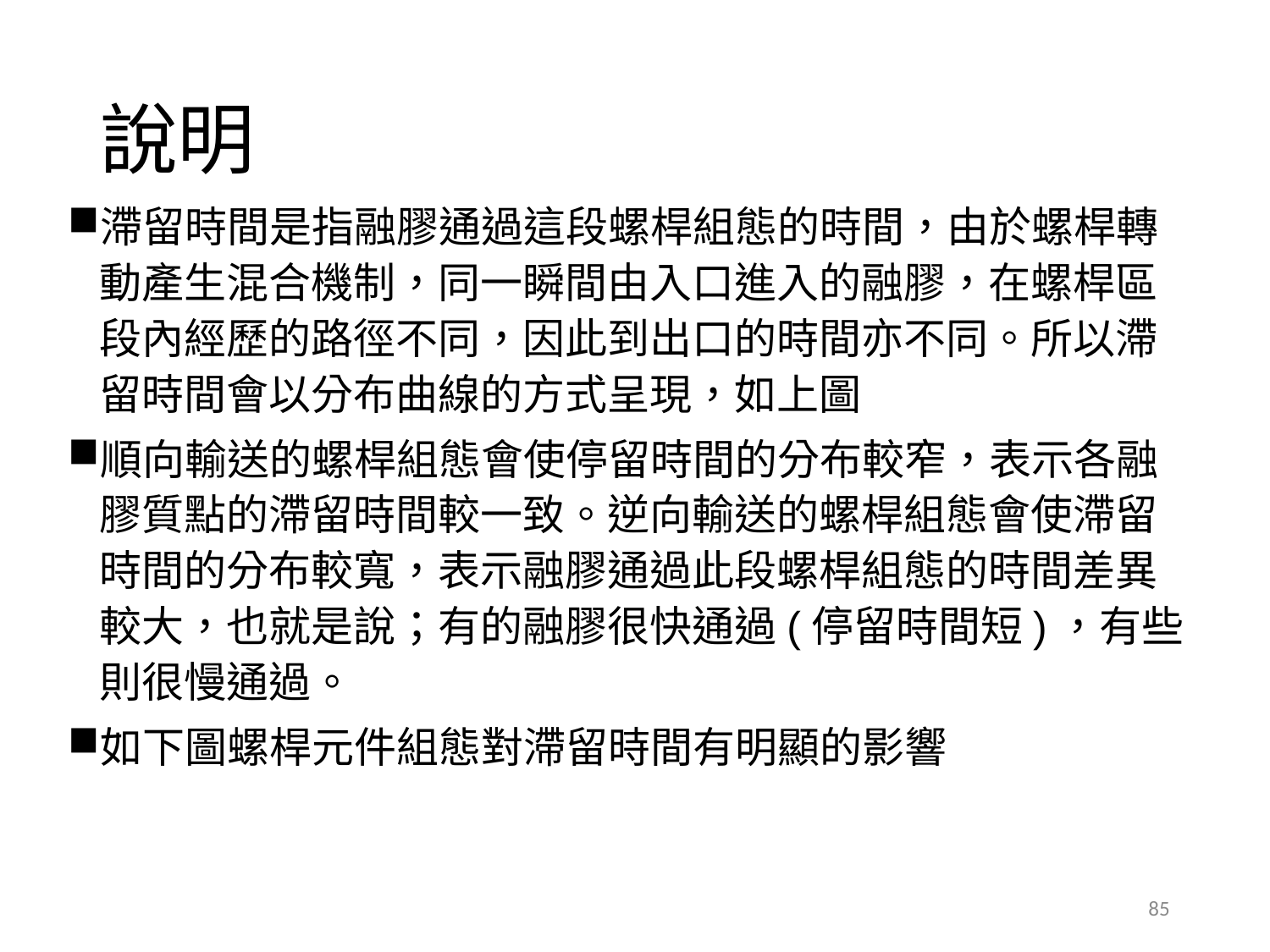

# 說明
滯留時間是指融膠通過這段螺桿組態的時間，由於螺桿轉動產生混合機制，同一瞬間由入口進入的融膠，在螺桿區段內經歷的路徑不同，因此到出口的時間亦不同。所以滯留時間會以分布曲線的方式呈現，如上圖
順向輸送的螺桿組態會使停留時間的分布較窄，表示各融膠質點的滯留時間較一致。逆向輸送的螺桿組態會使滯留時間的分布較寬，表示融膠通過此段螺桿組態的時間差異較大，也就是說；有的融膠很快通過(停留時間短)，有些則很慢通過。
如下圖螺桿元件組態對滯留時間有明顯的影響
85